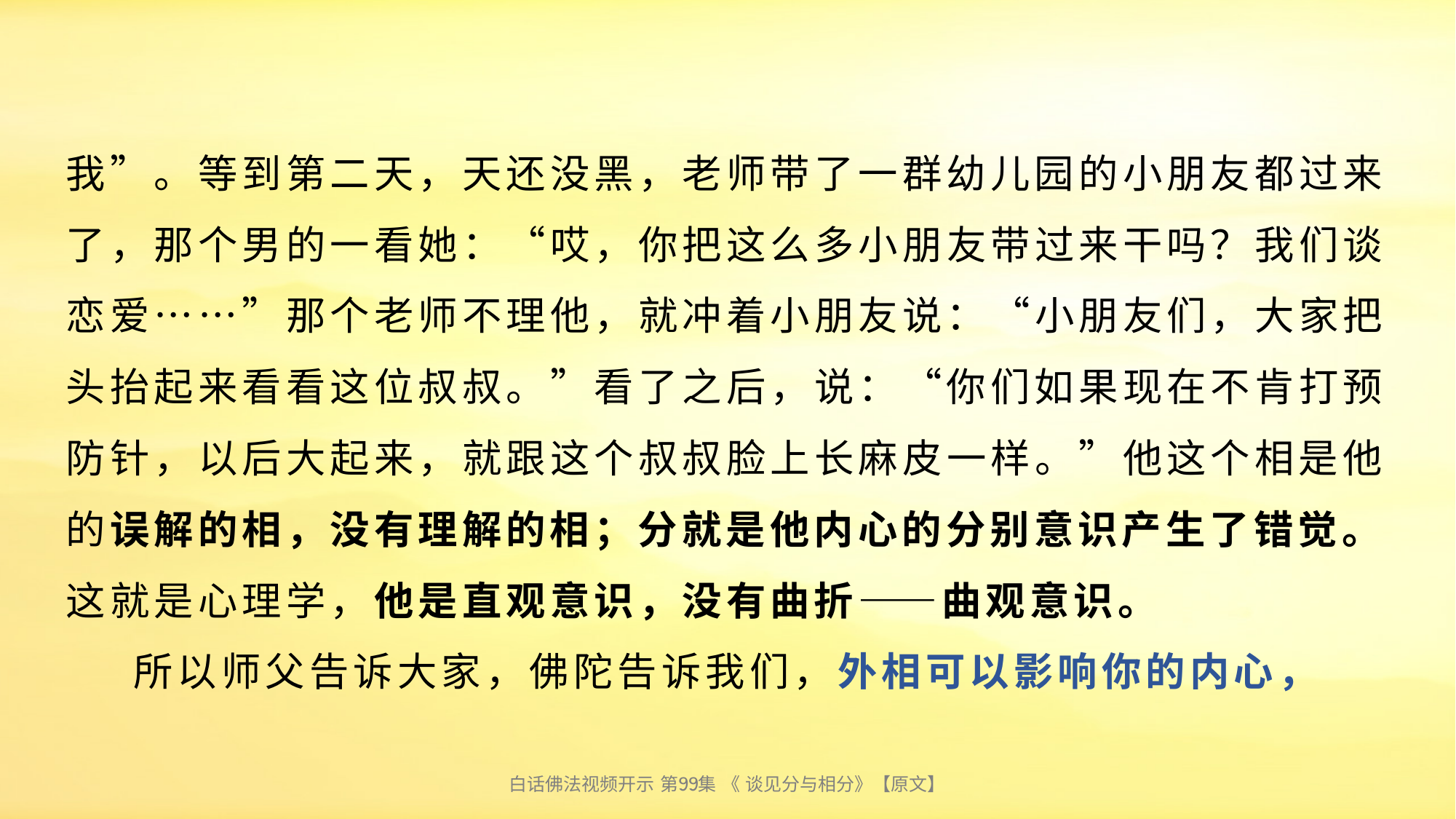

# 我”。等到第二天，天还没黑，老师带了一群幼儿园的小朋友都过来了，那个男的一看她：“哎，你把这么多小朋友带过来干吗？我们谈恋爱……”那个老师不理他，就冲着小朋友说：“小朋友们，大家把头抬起来看看这位叔叔。”看了之后，说：“你们如果现在不肯打预防针，以后大起来，就跟这个叔叔脸上长麻皮一样。”他这个相是他的误解的相，没有理解的相；分就是他内心的分别意识产生了错觉。这就是心理学，他是直观意识，没有曲折——曲观意识。 所以师父告诉大家，佛陀告诉我们，外相可以影响你的内心，
白话佛法视频开示 第99集 《 谈见分与相分》【原文】